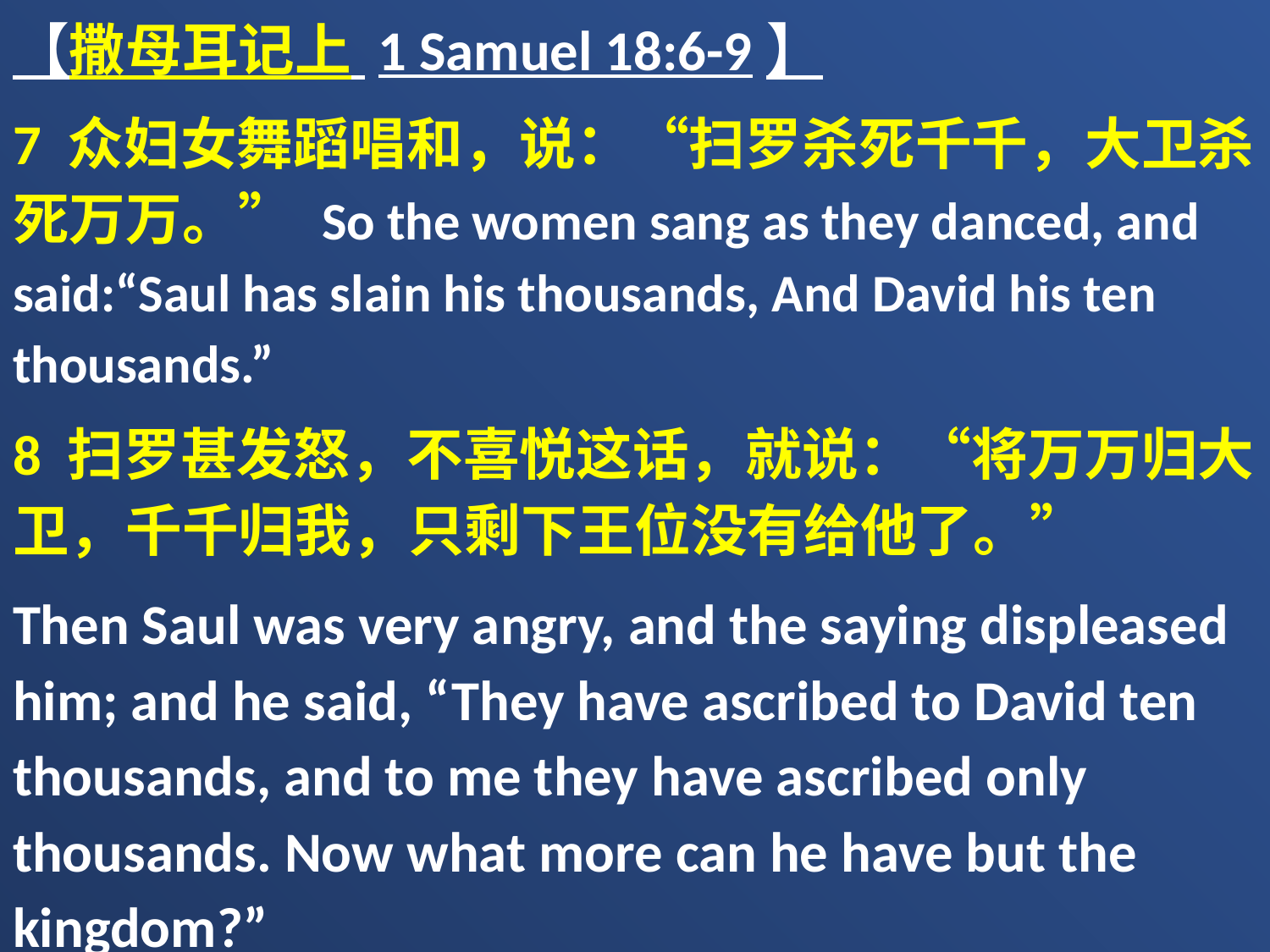

【撒母耳记上 1 Samuel 18:6-9】
7 众妇女舞蹈唱和，说：“扫罗杀死千千，大卫杀死万万。” So the women sang as they danced, and said:“Saul has slain his thousands, And David his ten thousands.”
8 扫罗甚发怒，不喜悦这话，就说：“将万万归大卫，千千归我，只剩下王位没有给他了。”
Then Saul was very angry, and the saying displeased him; and he said, “They have ascribed to David ten thousands, and to me they have ascribed only thousands. Now what more can he have but the kingdom?”